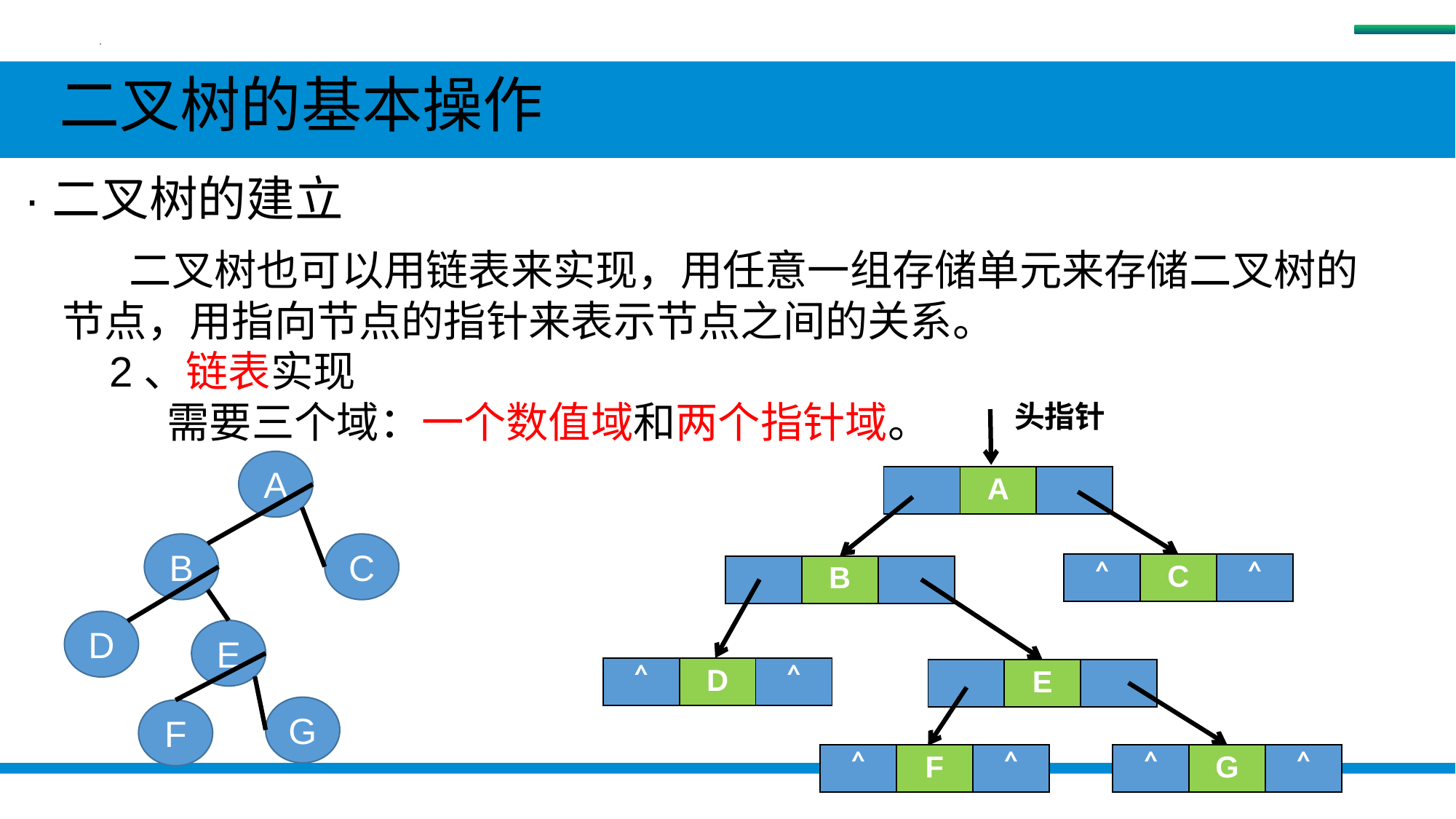

树

  二叉树的基本操作
 ·二叉树的建立
      二叉树也可以用链表来实现，用任意一组存储单元来存储二叉树的节点，用指向节点的指针来表示节点之间的关系。
    2、链表实现
          需要三个域：一个数值域和两个指针域。
头指针
A
B
C
D
E
G
F
|  | A |  |
| --- | --- | --- |
| ^ | C | ^ |
| --- | --- | --- |
|  | B |  |
| --- | --- | --- |
| ^ | D | ^ |
| --- | --- | --- |
|  | E |  |
| --- | --- | --- |
| ^ | F | ^ |
| --- | --- | --- |
| ^ | G | ^ |
| --- | --- | --- |
#